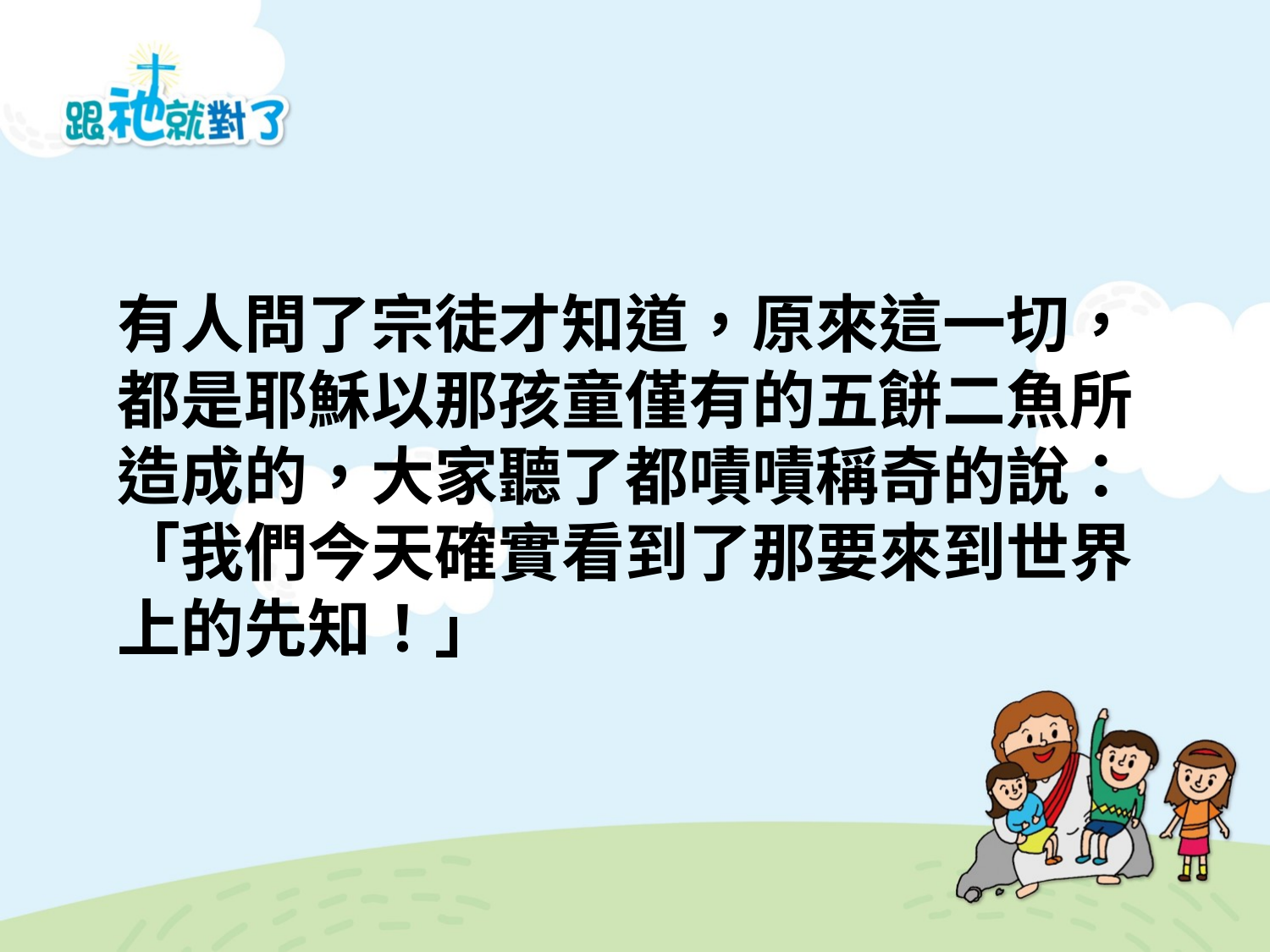

有人問了宗徒才知道，原來這一切，都是耶穌以那孩童僅有的五餅二魚所造成的，大家聽了都嘖嘖稱奇的說：「我們今天確實看到了那要來到世界上的先知！」